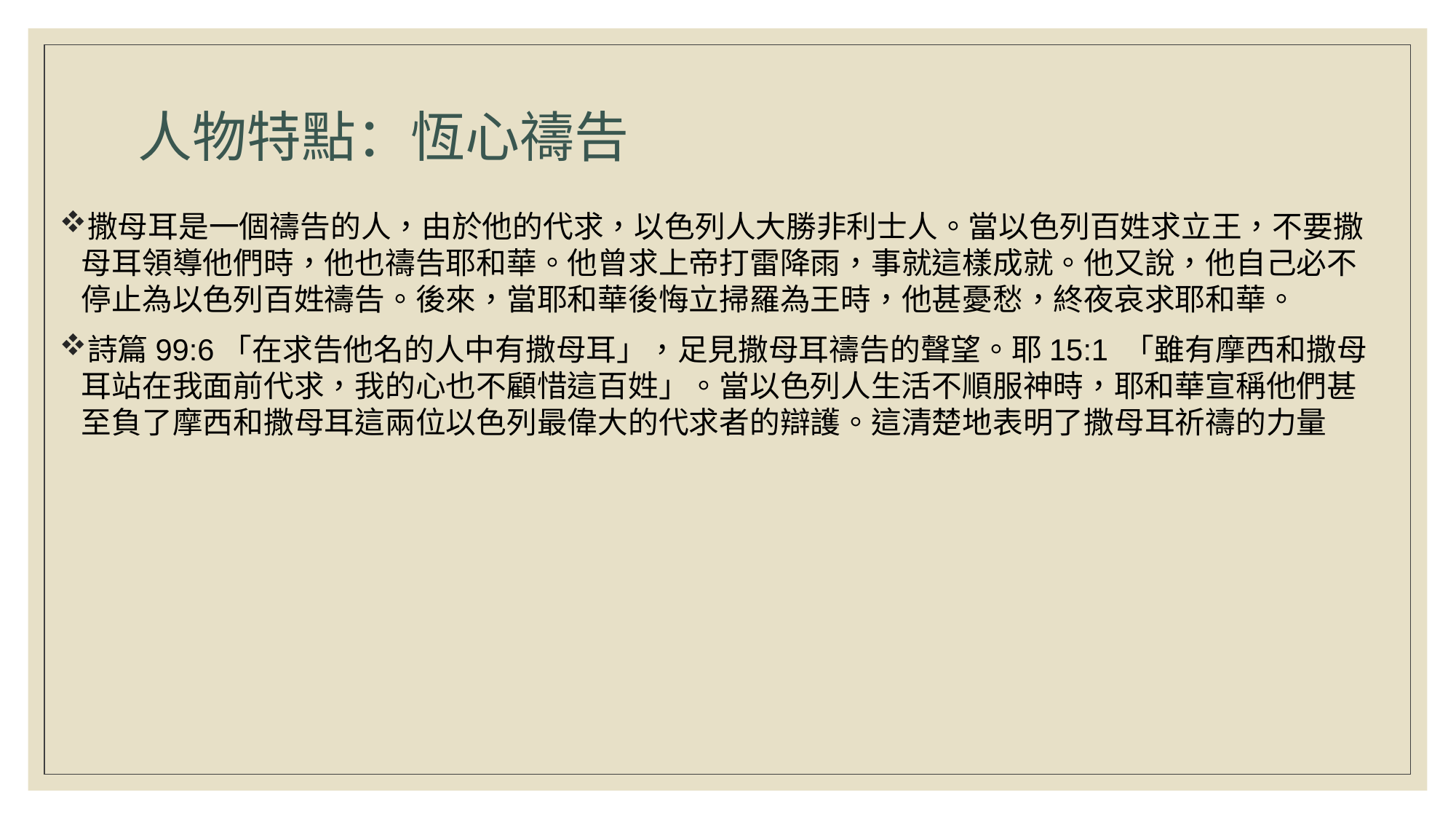

# 人物特點：恆心禱告
撒母耳是一個禱告的人，由於他的代求，以色列人大勝非利士人。當以色列百姓求立王，不要撒母耳領導他們時，他也禱告耶和華。他曾求上帝打雷降雨，事就這樣成就。他又說，他自己必不停止為以色列百姓禱告。後來，當耶和華後悔立掃羅為王時，他甚憂愁，終夜哀求耶和華。
詩篇99:6「在求告他名的人中有撒母耳」，足見撒母耳禱告的聲望。耶15:1 「雖有摩西和撒母耳站在我面前代求，我的心也不顧惜這百姓」。當以色列人生活不順服神時，耶和華宣稱他們甚至負了摩西和撒母耳這兩位以色列最偉大的代求者的辯護。這清楚地表明了撒母耳祈禱的力量